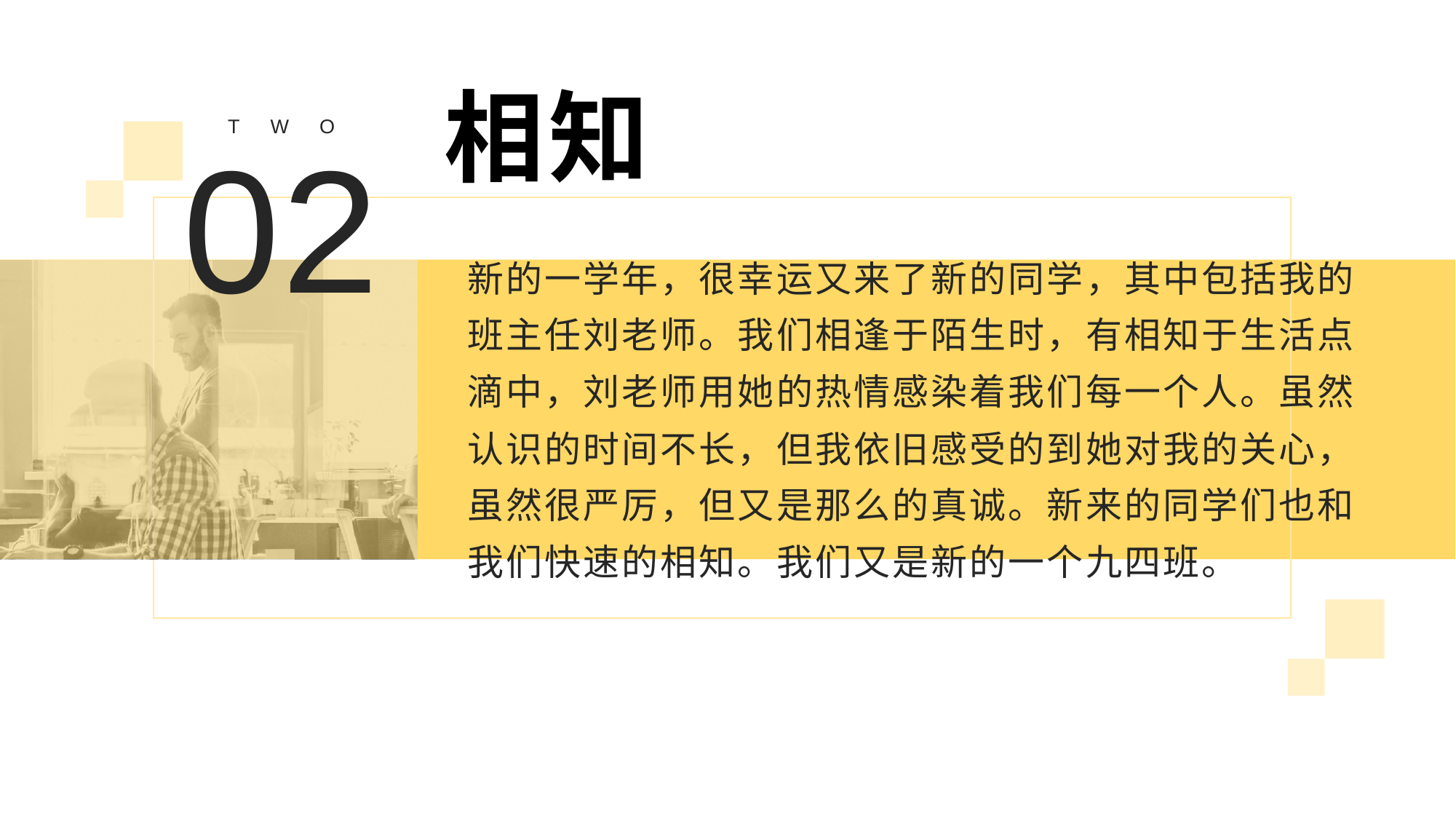

# 相知
TWO
02
新的一学年，很幸运又来了新的同学，其中包括我的班主任刘老师。我们相逢于陌生时，有相知于生活点滴中，刘老师用她的热情感染着我们每一个人。虽然认识的时间不长，但我依旧感受的到她对我的关心，虽然很严厉，但又是那么的真诚。新来的同学们也和我们快速的相知。我们又是新的一个九四班。